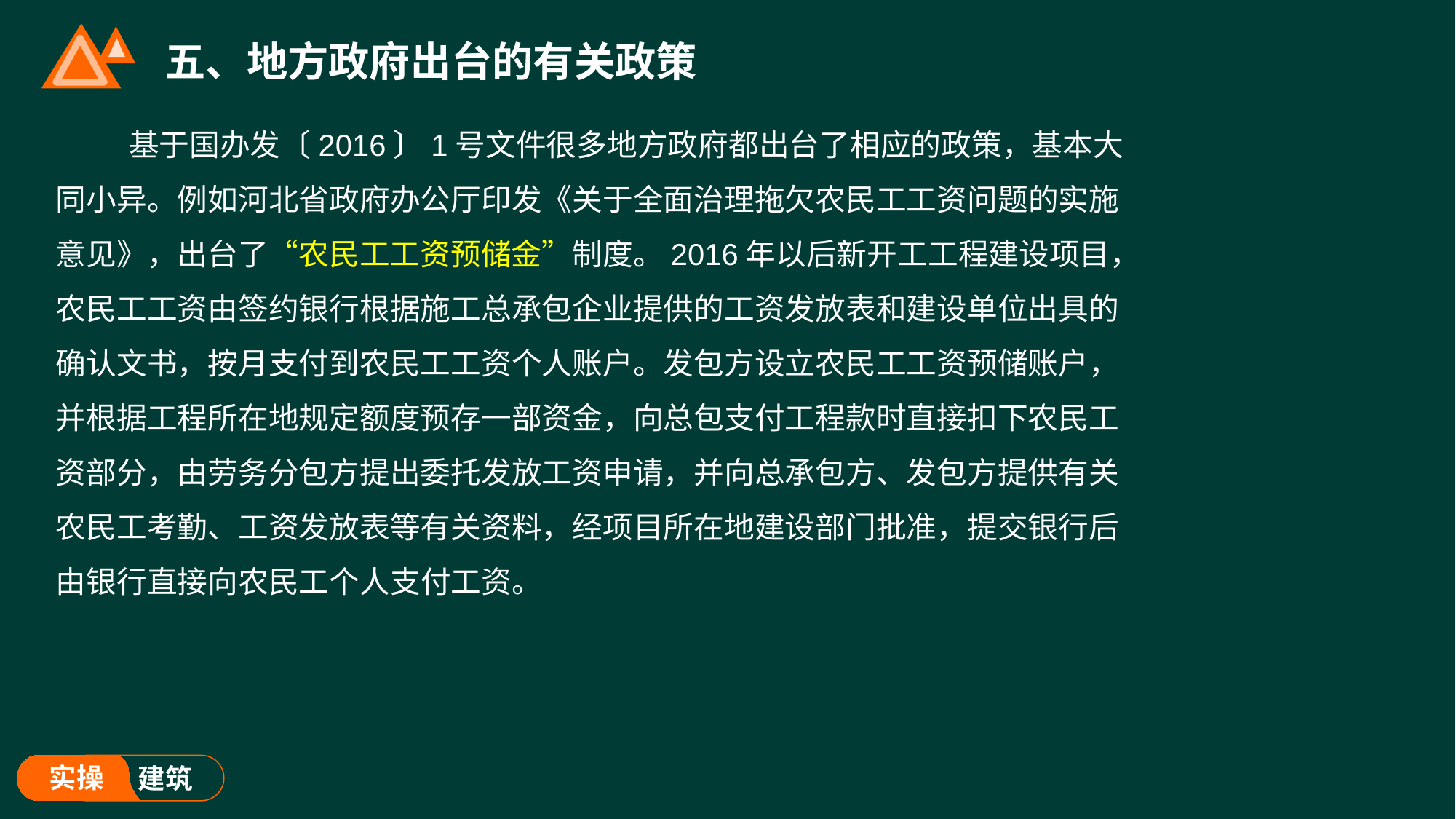

# 五、地方政府出台的有关政策
基于国办发〔2016〕1号文件很多地方政府都出台了相应的政策，基本大同小异。例如河北省政府办公厅印发《关于全面治理拖欠农民工工资问题的实施意见》，出台了“农民工工资预储金”制度。2016年以后新开工工程建设项目，农民工工资由签约银行根据施工总承包企业提供的工资发放表和建设单位出具的确认文书，按月支付到农民工工资个人账户。发包方设立农民工工资预储账户，并根据工程所在地规定额度预存一部资金，向总包支付工程款时直接扣下农民工资部分，由劳务分包方提出委托发放工资申请，并向总承包方、发包方提供有关农民工考勤、工资发放表等有关资料，经项目所在地建设部门批准，提交银行后由银行直接向农民工个人支付工资。